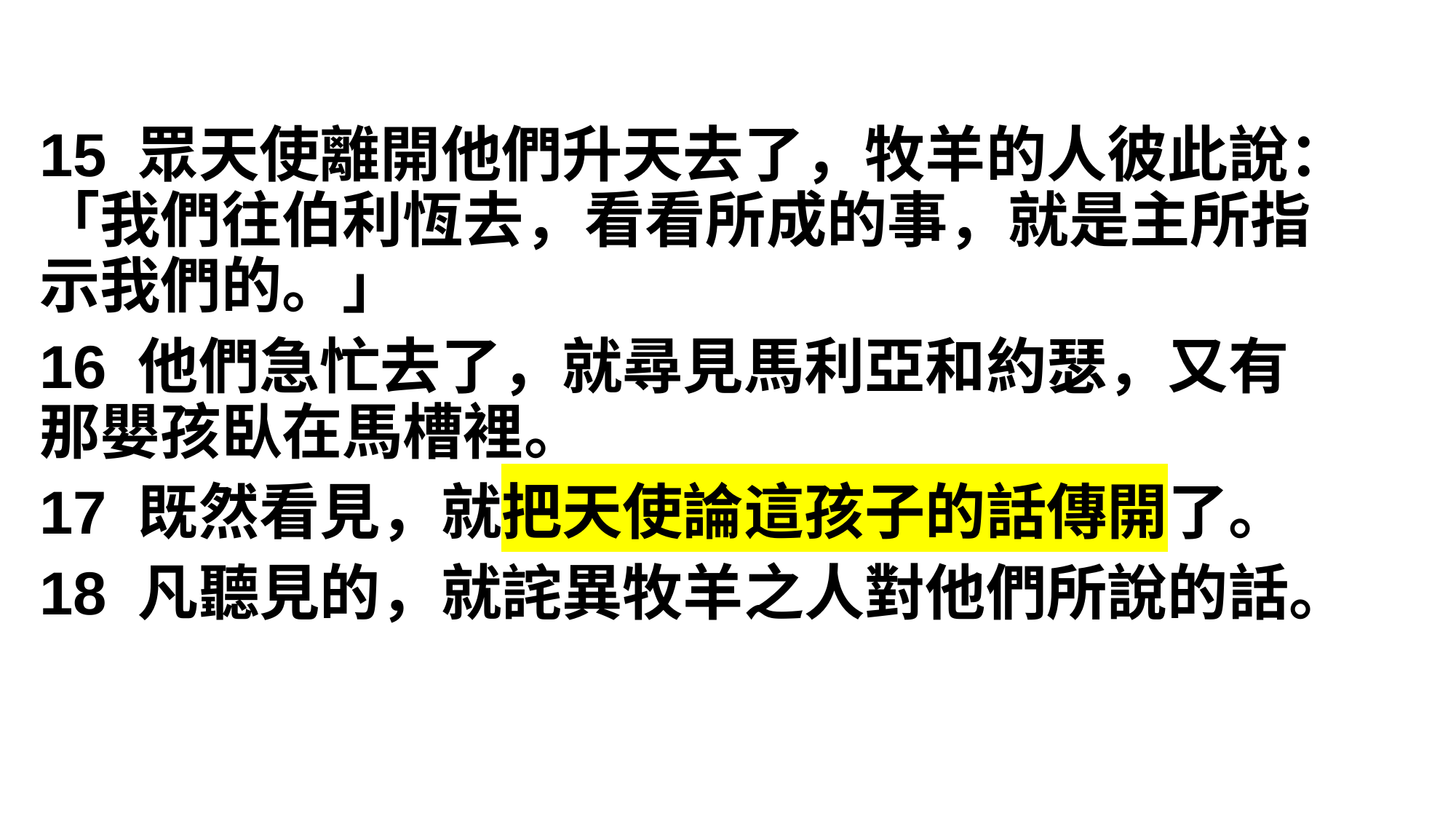

#
15 眾天使離開他們升天去了，牧羊的人彼此說：「我們往伯利恆去，看看所成的事，就是主所指示我們的。」
16 他們急忙去了，就尋見馬利亞和約瑟，又有那嬰孩臥在馬槽裡。
17 既然看見，就把天使論這孩子的話傳開了。
18 凡聽見的，就詫異牧羊之人對他們所說的話。